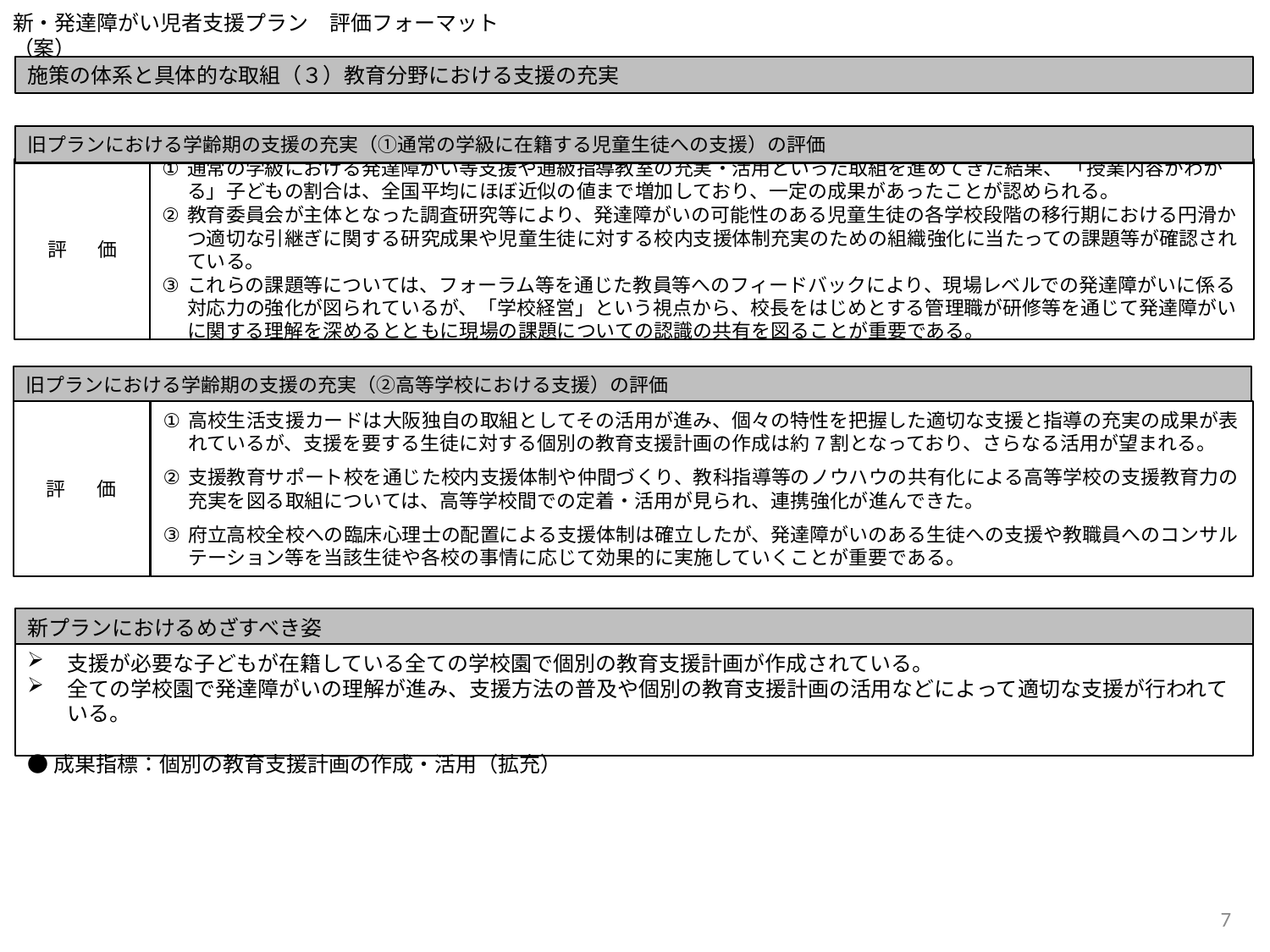

# 新・発達障がい児者支援プラン　評価フォーマット（案）
施策の体系と具体的な取組（３）教育分野における支援の充実
旧プランにおける学齢期の支援の充実（①通常の学級に在籍する児童生徒への支援）の評価
評       価
通常の学級における発達障がい等支援や通級指導教室の充実・活用といった取組を進めてきた結果、 「授業内容がわかる」子どもの割合は、全国平均にほぼ近似の値まで増加しており、一定の成果があったことが認められる。
教育委員会が主体となった調査研究等により、発達障がいの可能性のある児童生徒の各学校段階の移行期における円滑かつ適切な引継ぎに関する研究成果や児童生徒に対する校内支援体制充実のための組織強化に当たっての課題等が確認されている。
これらの課題等については、フォーラム等を通じた教員等へのフィードバックにより、現場レベルでの発達障がいに係る対応力の強化が図られているが、「学校経営」という視点から、校長をはじめとする管理職が研修等を通じて発達障がいに関する理解を深めるとともに現場の課題についての認識の共有を図ることが重要である。

旧プランにおける学齢期の支援の充実（②高等学校における支援）の評価
評       価
高校生活支援カードは大阪独自の取組としてその活用が進み、個々の特性を把握した適切な支援と指導の充実の成果が表れているが、支援を要する生徒に対する個別の教育支援計画の作成は約7割となっており、さらなる活用が望まれる。
支援教育サポート校を通じた校内支援体制や仲間づくり、教科指導等のノウハウの共有化による高等学校の支援教育力の充実を図る取組については、高等学校間での定着・活用が見られ、連携強化が進んできた。
府立高校全校への臨床心理士の配置による支援体制は確立したが、発達障がいのある生徒への支援や教職員へのコンサルテーション等を当該生徒や各校の事情に応じて効果的に実施していくことが重要である。

新プランにおけるめざすべき姿
支援が必要な子どもが在籍している全ての学校園で個別の教育支援計画が作成されている。
全ての学校園で発達障がいの理解が進み、支援方法の普及や個別の教育支援計画の活用などによって適切な支援が行われている。

●成果指標：個別の教育支援計画の作成・活用（拡充）

7